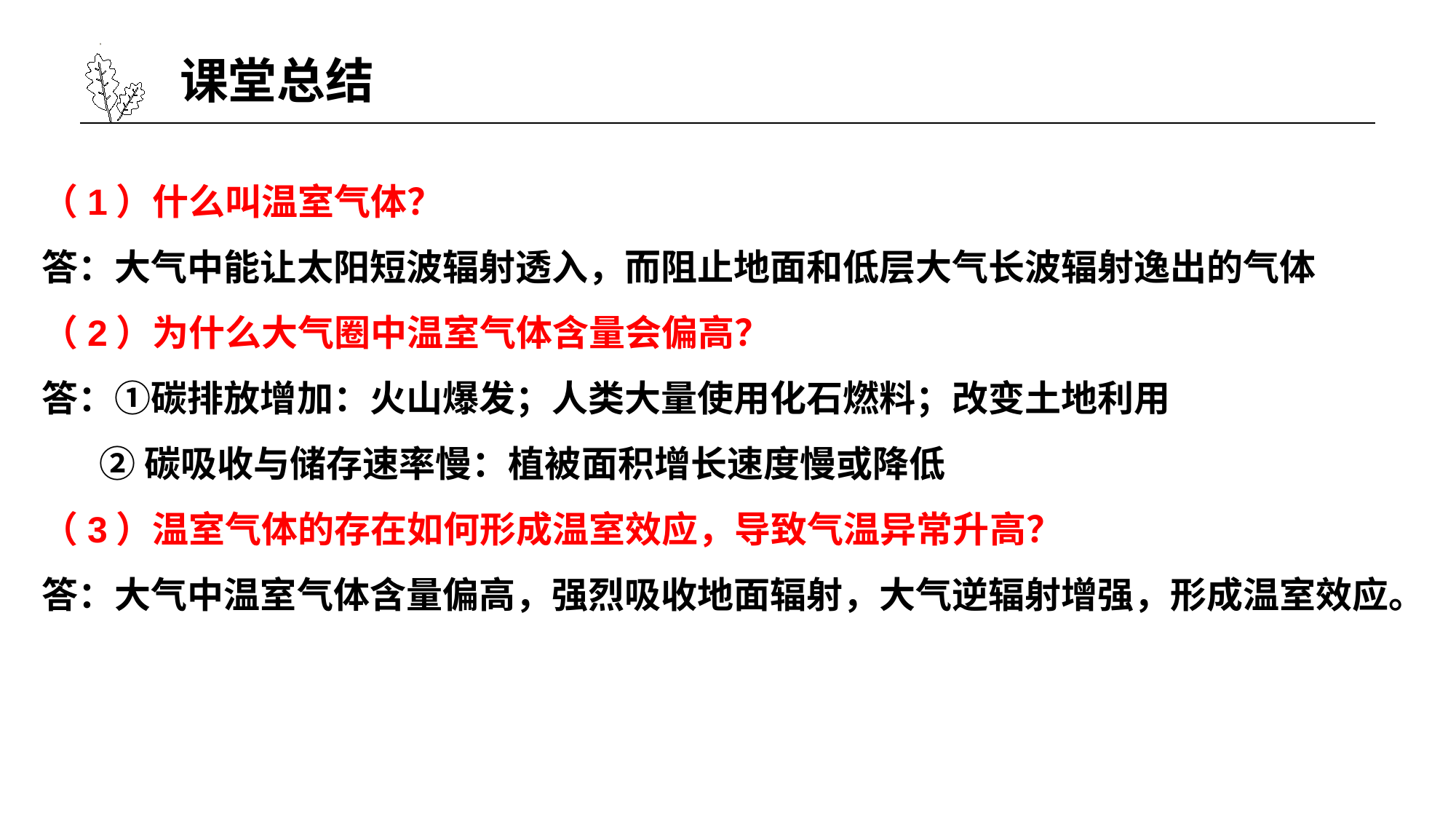

# 课堂总结
（1）什么叫温室气体？
答：大气中能让太阳短波辐射透入，而阻止地面和低层大气长波辐射逸出的气体
（2）为什么大气圈中温室气体含量会偏高？
答：①碳排放增加：火山爆发；人类大量使用化石燃料；改变土地利用
       ②碳吸收与储存速率慢：植被面积增长速度慢或降低
（3）温室气体的存在如何形成温室效应，导致气温异常升高？
答：大气中温室气体含量偏高，强烈吸收地面辐射，大气逆辐射增强，形成温室效应。